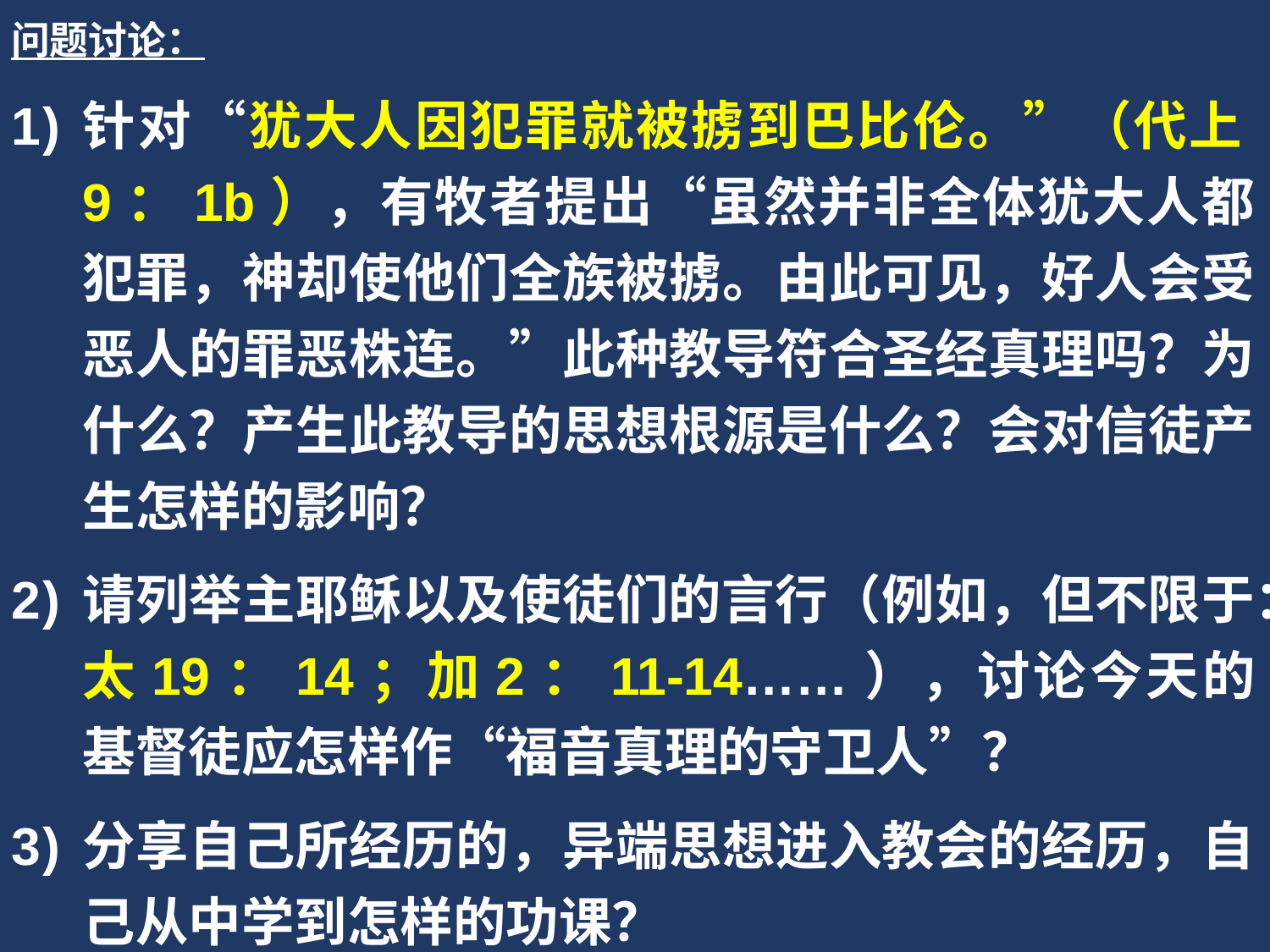

问题讨论：
针对“犹大人因犯罪就被掳到巴比伦。”（代上9：1b），有牧者提出“虽然并非全体犹大人都犯罪，神却使他们全族被掳。由此可见，好人会受恶人的罪恶株连。”此种教导符合圣经真理吗？为什么？产生此教导的思想根源是什么？会对信徒产生怎样的影响？
请列举主耶稣以及使徒们的言行（例如，但不限于：太19：14；加2：11-14……），讨论今天的基督徒应怎样作“福音真理的守卫人”？
分享自己所经历的，异端思想进入教会的经历，自己从中学到怎样的功课？